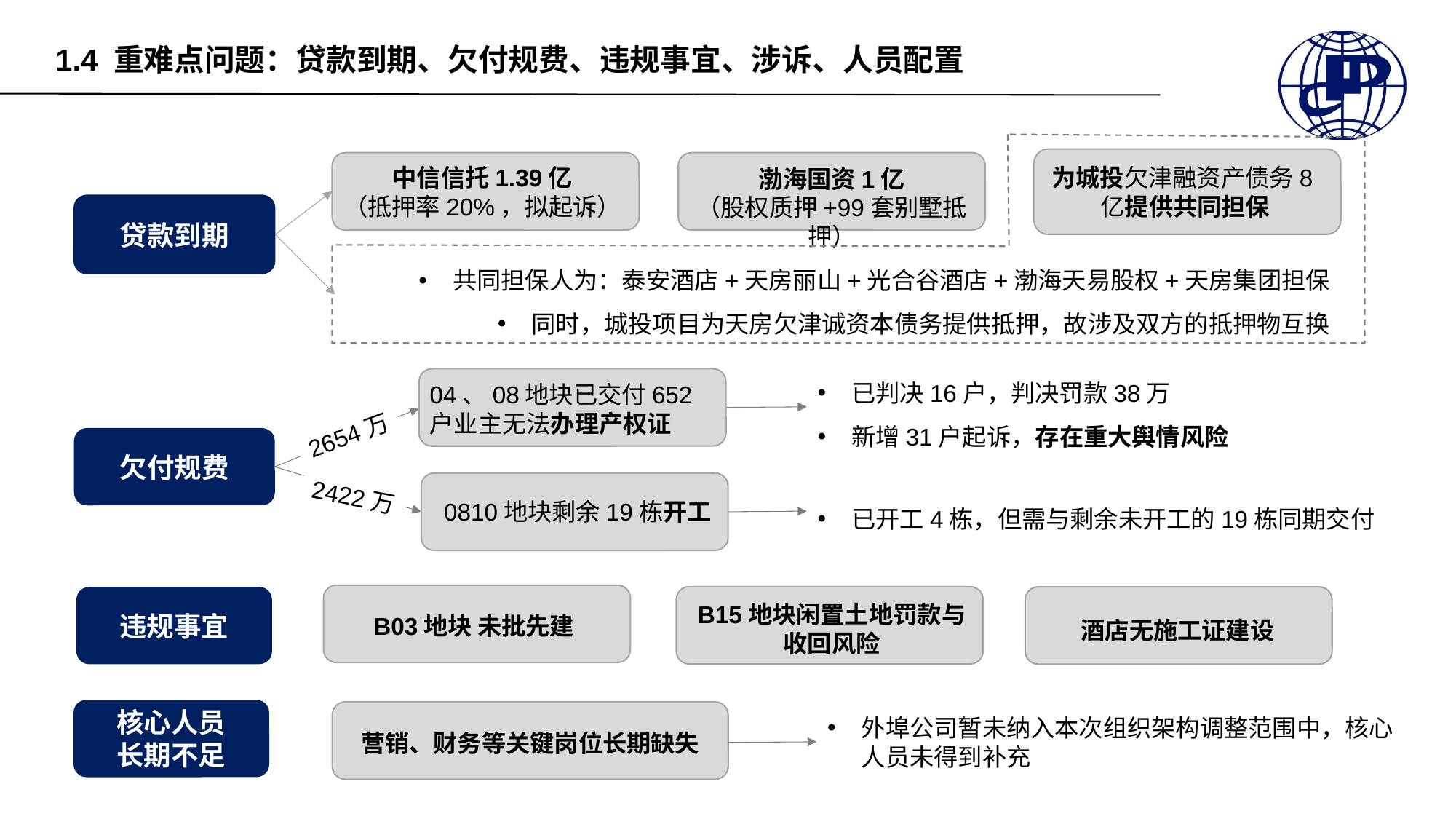

1.4 重难点问题：贷款到期、欠付规费、违规事宜、涉诉、人员配置

为城投欠津融资产债务8亿提供共同担保

中信信托1.39亿
（抵押率20%，拟起诉）

渤海国资1亿
（股权质押+99套别墅抵押）
贷款到期
共同担保人为：泰安酒店+天房丽山+光合谷酒店+渤海天易股权+天房集团担保
同时，城投项目为天房欠津诚资本债务提供抵押，故涉及双方的抵押物互换
已判决16户，判决罚款38万
新增31户起诉，存在重大舆情风险

04、08地块已交付652户业主无法办理产权证
2654万
欠付规费

0810地块剩余19栋开工
2422万
已开工4栋，但需与剩余未开工的19栋同期交付

B03地块 未批先建

B15地块闲置土地罚款与收回风险
违规事宜

酒店无施工证建设
核心人员
长期不足

营销、财务等关键岗位长期缺失
外埠公司暂未纳入本次组织架构调整范围中，核心人员未得到补充